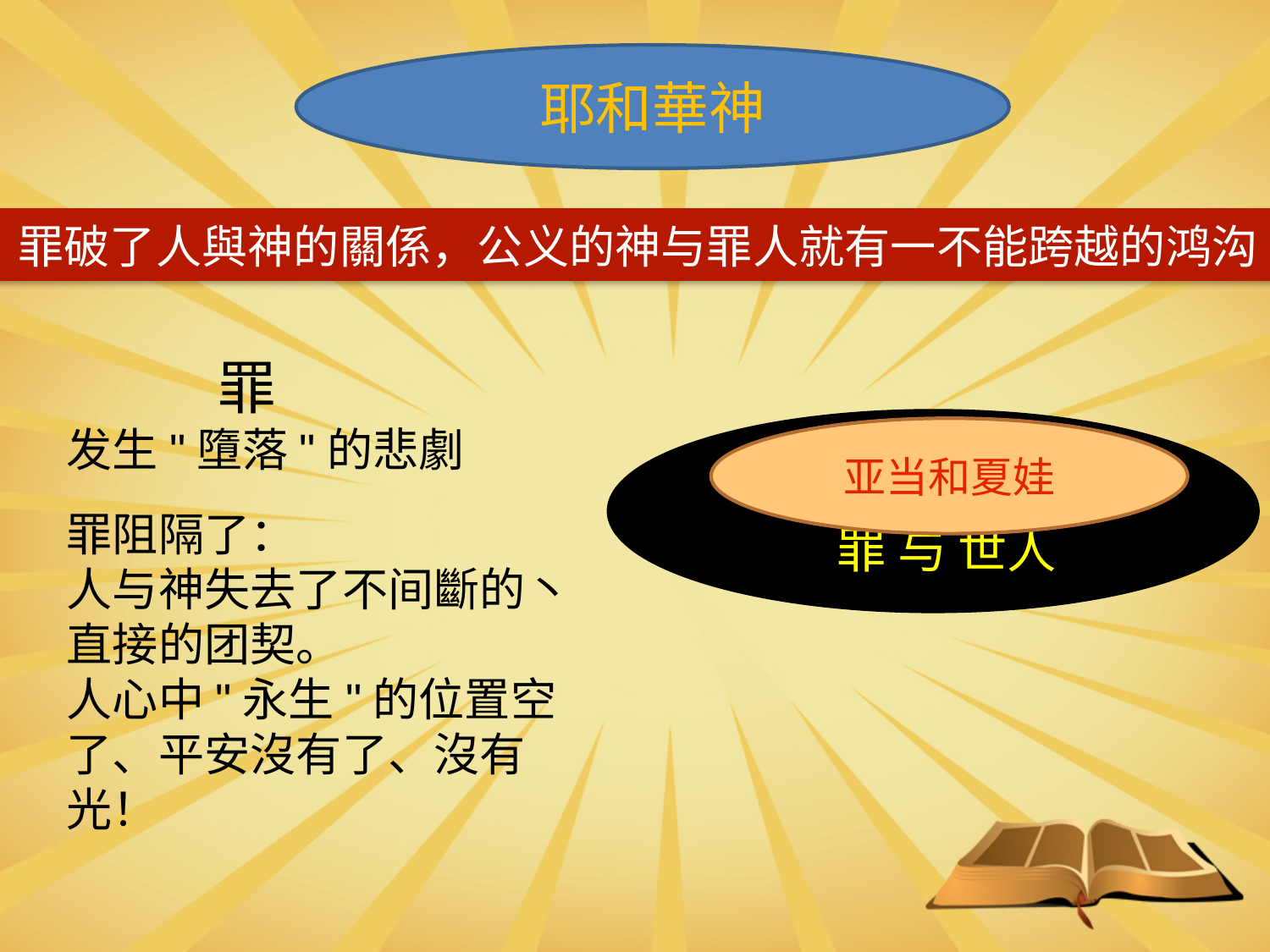

耶和華神
 罪破了人與神的關係，公义的神与罪人就有一不能跨越的鸿沟
罪
发生"墮落"的悲劇

罪阻隔了：
人与神失去了不间斷的丶直接的团契。
人心中"永生"的位置空了、平安沒有了、沒有光！

罪 与 世人

亚当和夏娃